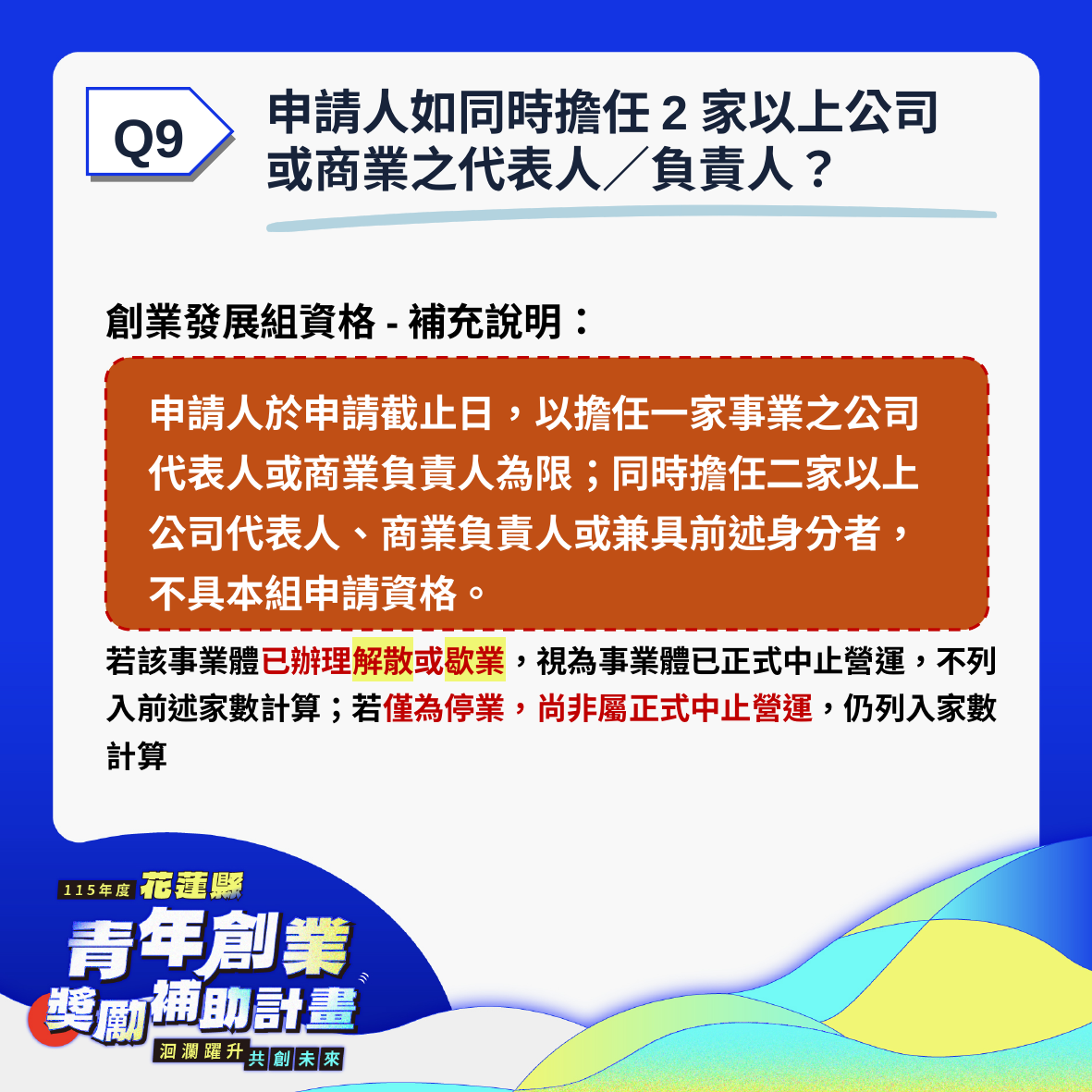

申請人如同時擔任2家以上公司或商業之代表人／負責人？
Q9

創業發展組資格-補充說明：

若該事業體已辦理解散或歇業，視為事業體已正式中止營運，不列入前述家數計算；若僅為停業，尚非屬正式中止營運，仍列入家數計算

申請人於申請截止日，以擔任一家事業之公司代表人或商業負責人為限；同時擔任二家以上公司代表人、商業負責人或兼具前述身分者，不具本組申請資格。